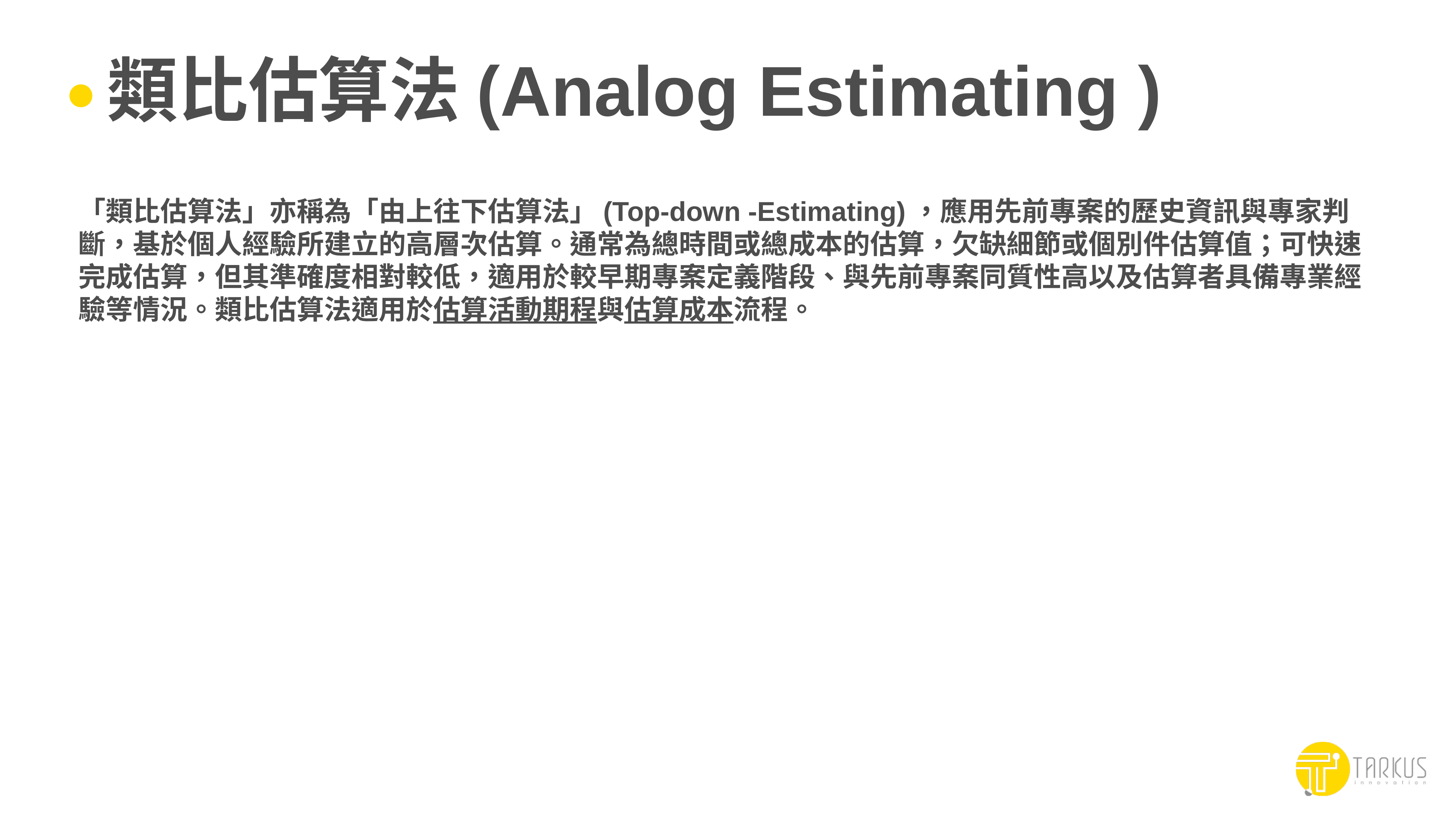

# 類比估算法(Analog Estimating )
「類比估算法」亦稱為「由上往下估算法」(Top-down -Estimating)，應用先前專案的歷史資訊與專家判斷，基於個人經驗所建立的高層次估算。通常為總時間或總成本的估算，欠缺細節或個別件估算值；可快速完成估算，但其準確度相對較低，適用於較早期專案定義階段、與先前專案同質性高以及估算者具備專業經驗等情況。類比估算法適用於估算活動期程與估算成本流程。